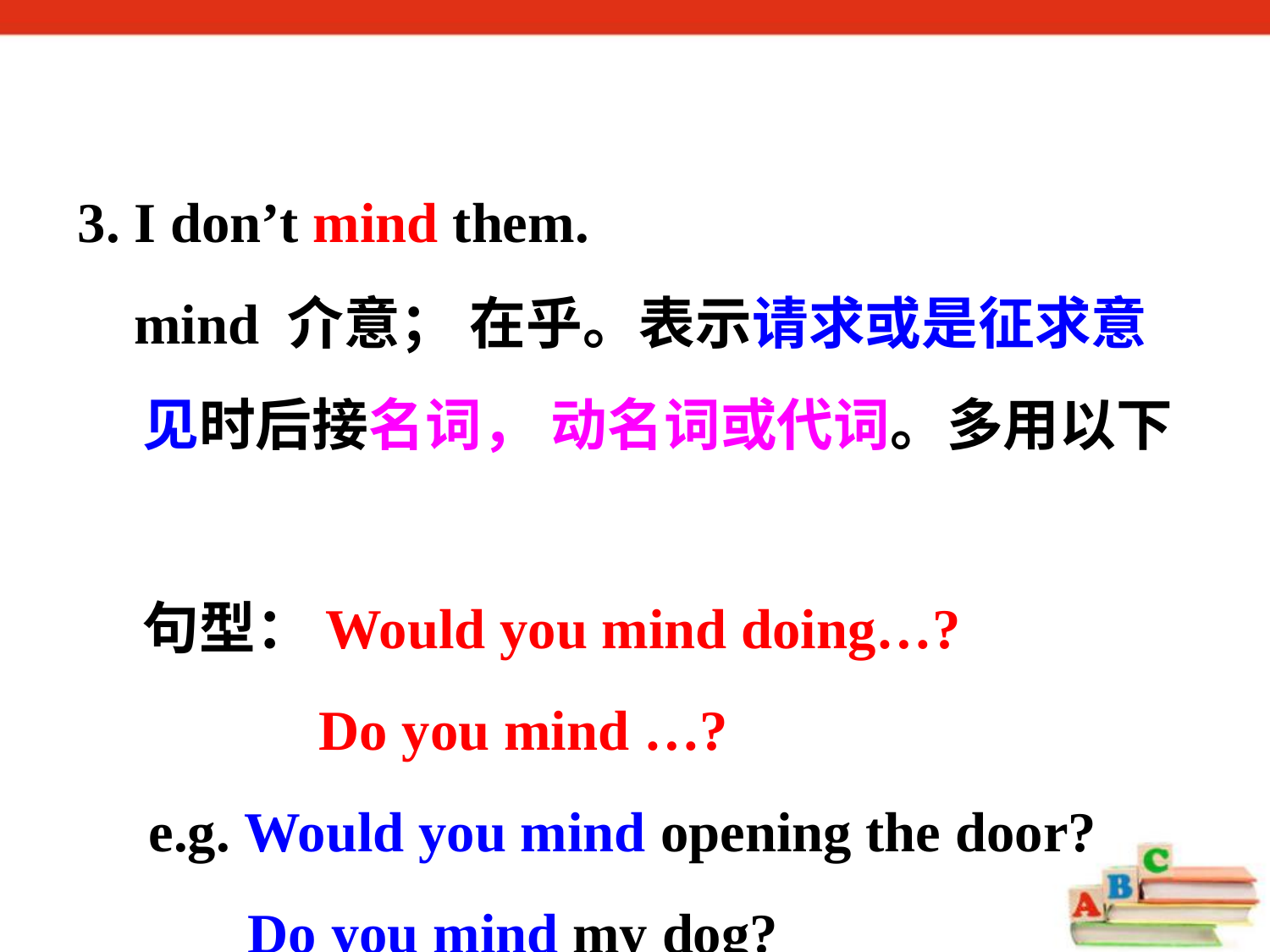

3. I don’t mind them.
    mind 介意； 在乎。表示请求或是征求意
    见时后接名词， 动名词或代词。多用以下
    句型：Would you mind doing…?
                 Do you mind …?
     e.g. Would you mind opening the door?
            Do you mind my dog?